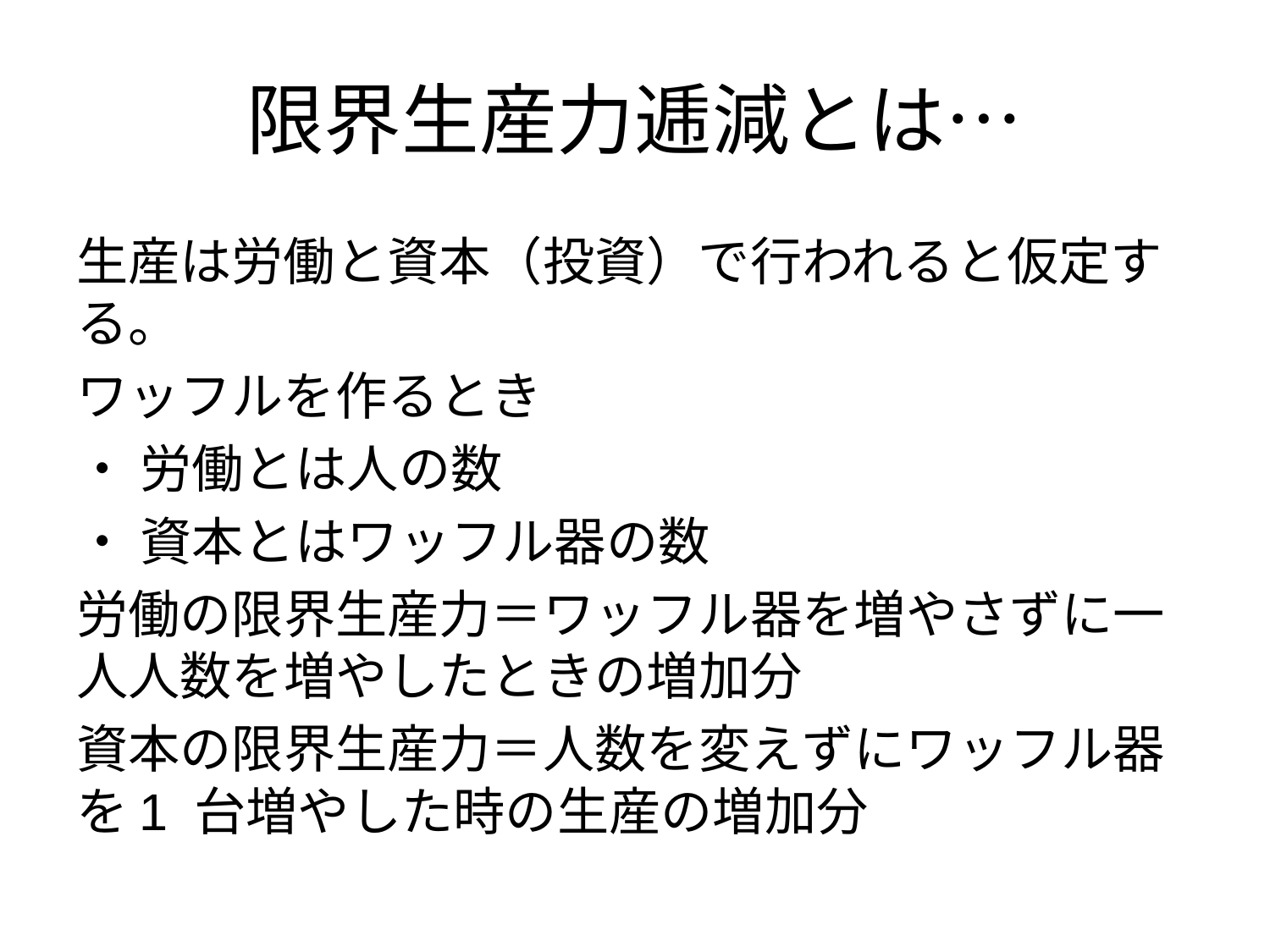

# 限界生産力逓減とは…
生産は労働と資本（投資）で行われると仮定する。
ワッフルを作るとき
・ 労働とは人の数
・ 資本とはワッフル器の数
労働の限界生産力＝ワッフル器を増やさずに一人人数を増やしたときの増加分
資本の限界生産力＝人数を変えずにワッフル器を1 台増やした時の生産の増加分